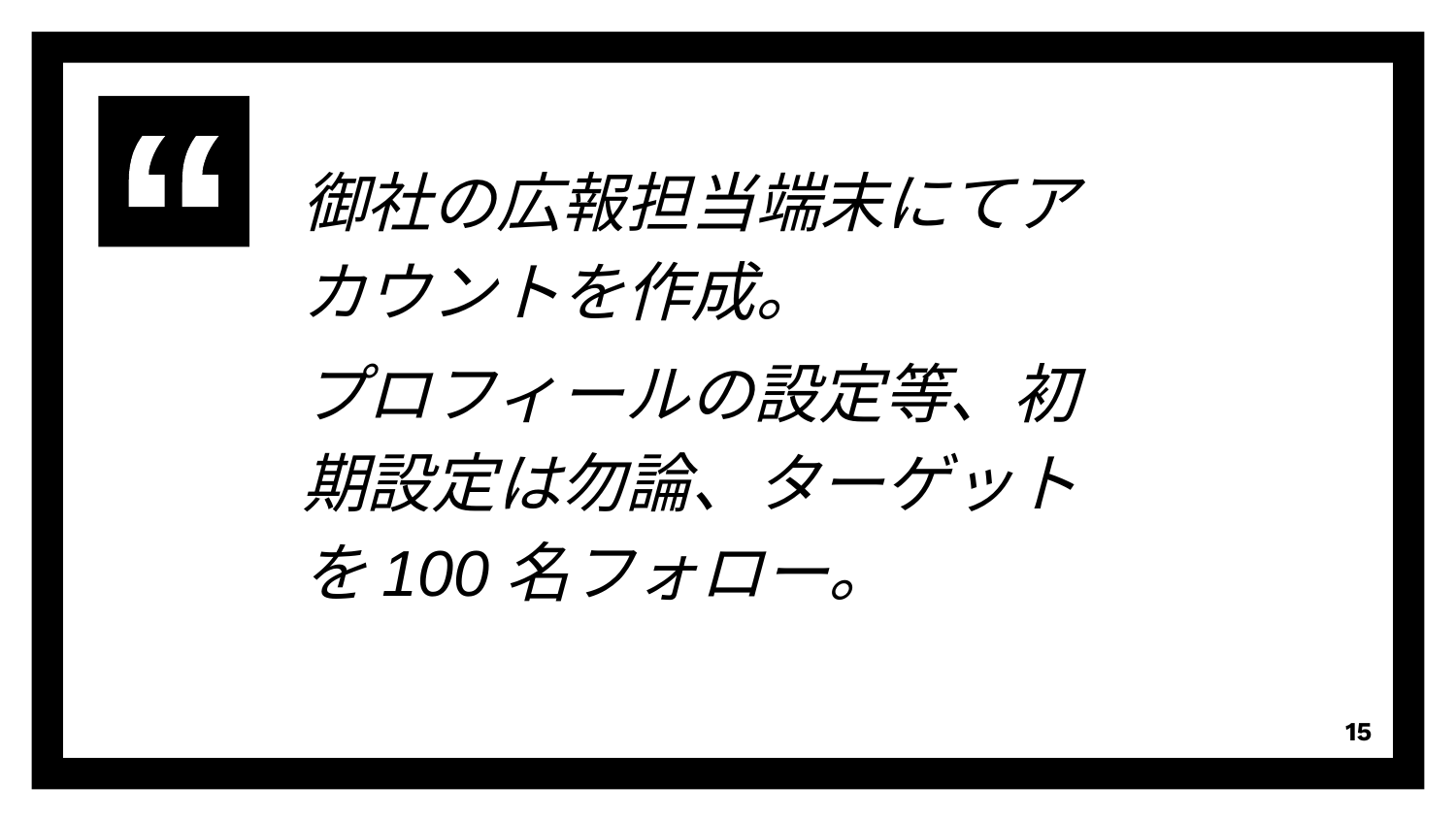

御社の広報担当端末にてアカウントを作成。
プロフィールの設定等、初期設定は勿論、ターゲットを100名フォロー。
15